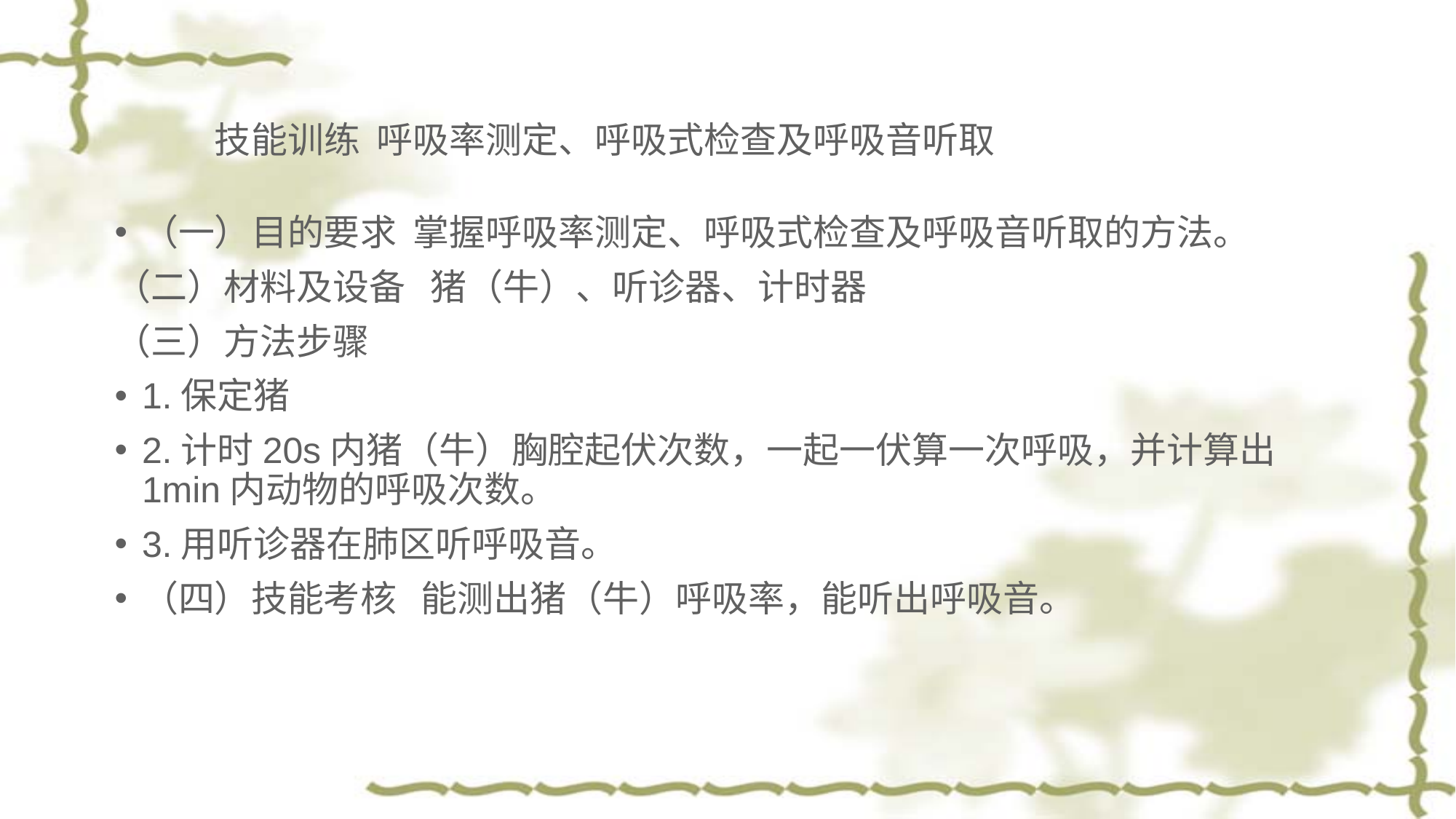

技能训练  呼吸率测定、呼吸式检查及呼吸音听取
（一）目的要求  掌握呼吸率测定、呼吸式检查及呼吸音听取的方法。
（二）材料及设备   猪（牛）、听诊器、计时器
（三）方法步骤
1.保定猪
2.计时20s内猪（牛）胸腔起伏次数，一起一伏算一次呼吸，并计算出1min内动物的呼吸次数。
3.用听诊器在肺区听呼吸音。
（四）技能考核   能测出猪（牛）呼吸率，能听出呼吸音。